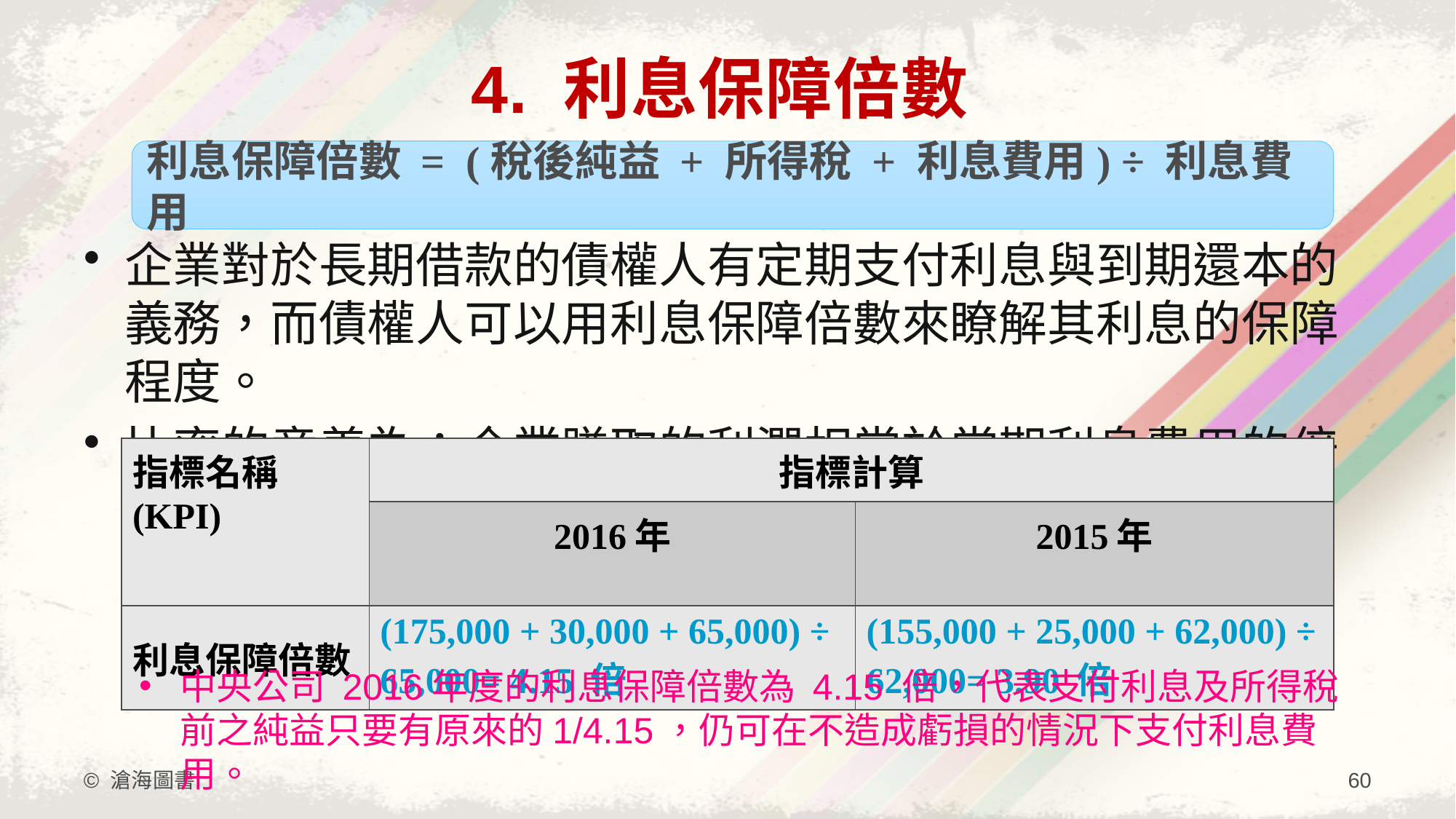

# 4. 利息保障倍數
利息保障倍數 =  (稅後純益 + 所得稅 + 利息費用) ÷ 利息費用
企業對於長期借款的債權人有定期支付利息與到期還本的義務，而債權人可以用利息保障倍數來瞭解其利息的保障程度。
比率的意義為：企業賺取的利潤相當於當期利息費用的倍數。
| 指標名稱 (KPI) | 指標計算 |  |
| --- | --- | --- |
|  | 2016年 | 2015年 |
| 利息保障倍數 | (175,000 + 30,000 + 65,000) ÷ 65,000= 4.15 倍 | (155,000 + 25,000 + 62,000) ÷ 62,000= 3.90 倍 |
中央公司 2016年度的利息保障倍數為 4.15 倍，代表支付利息及所得稅前之純益只要有原來的1/4.15，仍可在不造成虧損的情況下支付利息費用。
© 滄海圖書
60